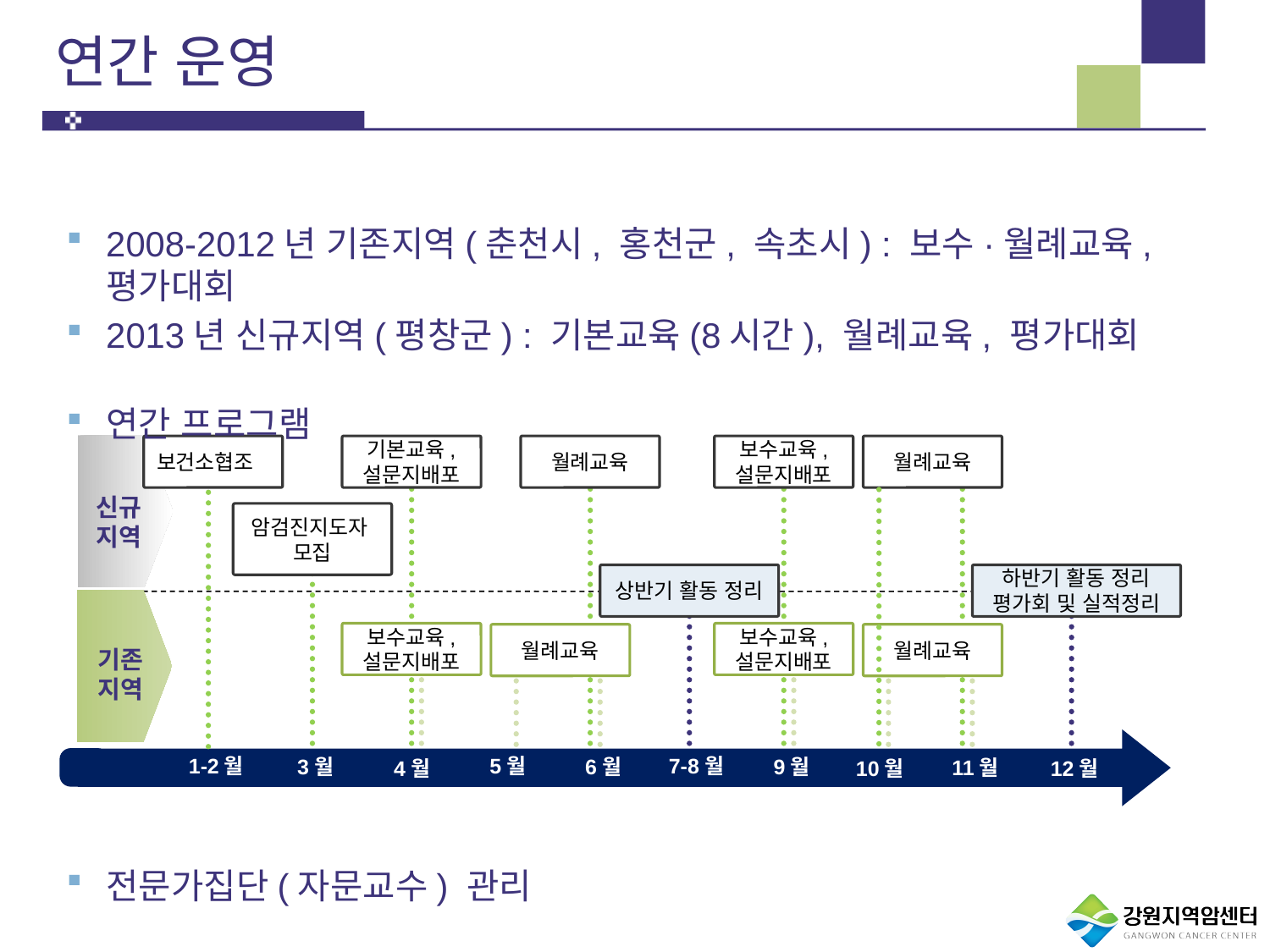

# 연간 운영
2008-2012년 기존지역(춘천시, 홍천군, 속초시) : 보수·월례교육, 평가대회
2013년 신규지역(평창군) : 기본교육(8시간), 월례교육, 평가대회

연간 프로그램

전문가집단(자문교수) 관리

보건소협조
기본교육,
설문지배포
월례교육
보수교육,
설문지배포
월례교육
신규
지역

암검진지도자
모집

상반기 활동 정리
하반기 활동 정리
평가회 및 실적정리

보수교육,
설문지배포
보수교육,
설문지배포
월례교육
월례교육
기존
지역

1-2월
5월
7-8월
3월
6월
9월
11월
4월
10월
12월